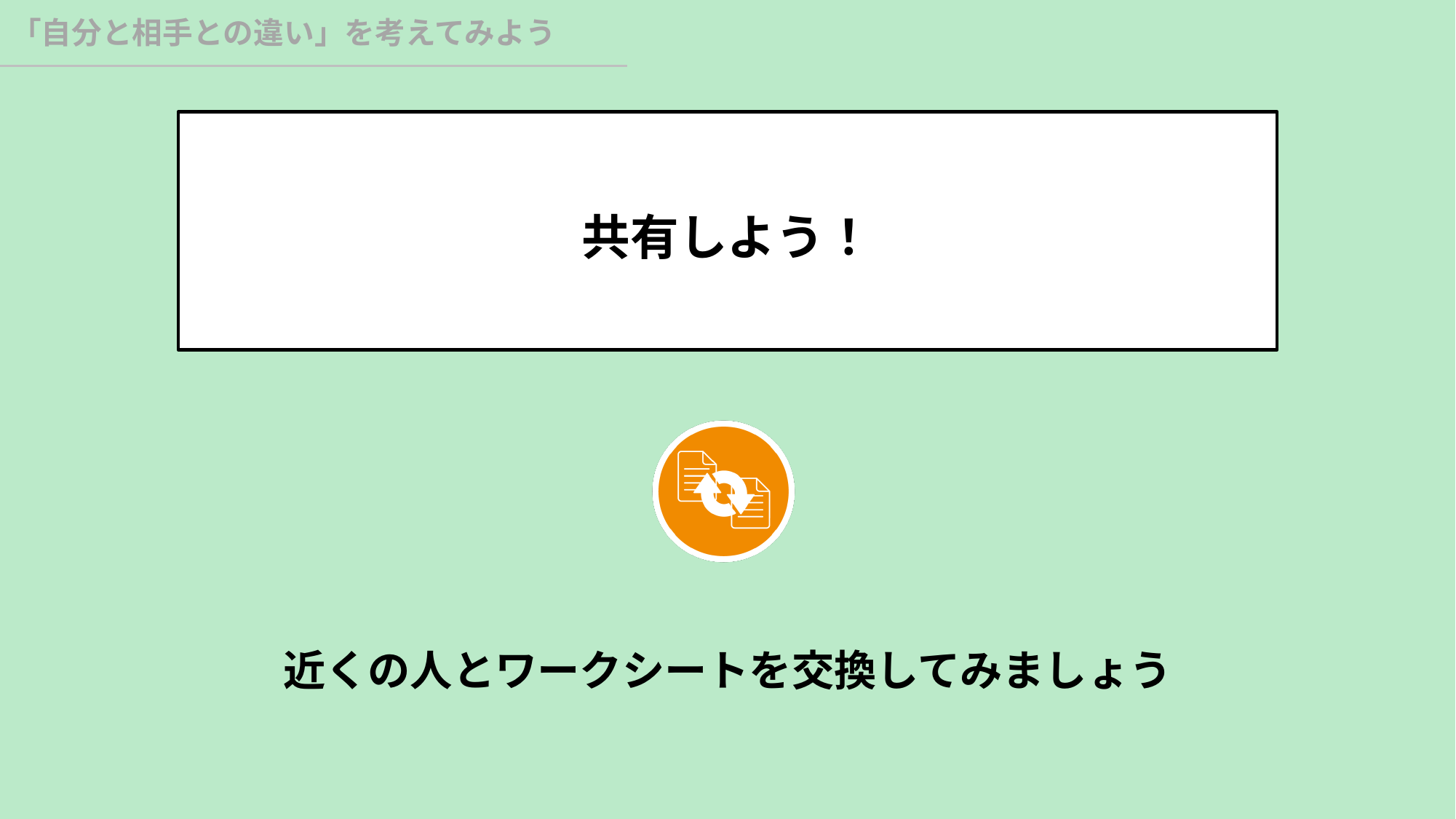

# 「自分と相手との違い」を考えてみよう
共有しよう！
近くの人とワークシートを交換してみましょう